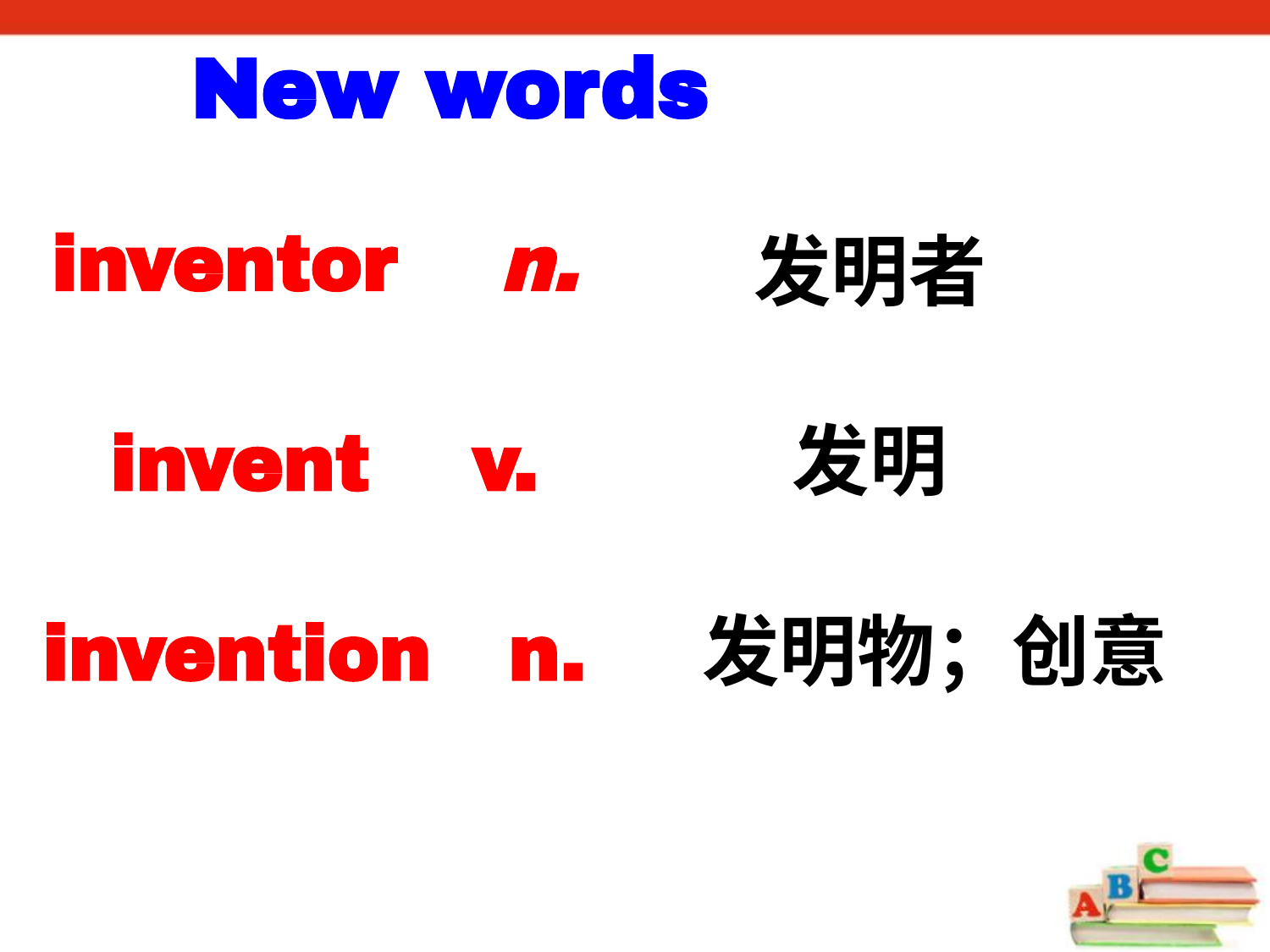

New words
inventor    n.
发明者
invent    v.
发明
invention   n.
发明物；创意